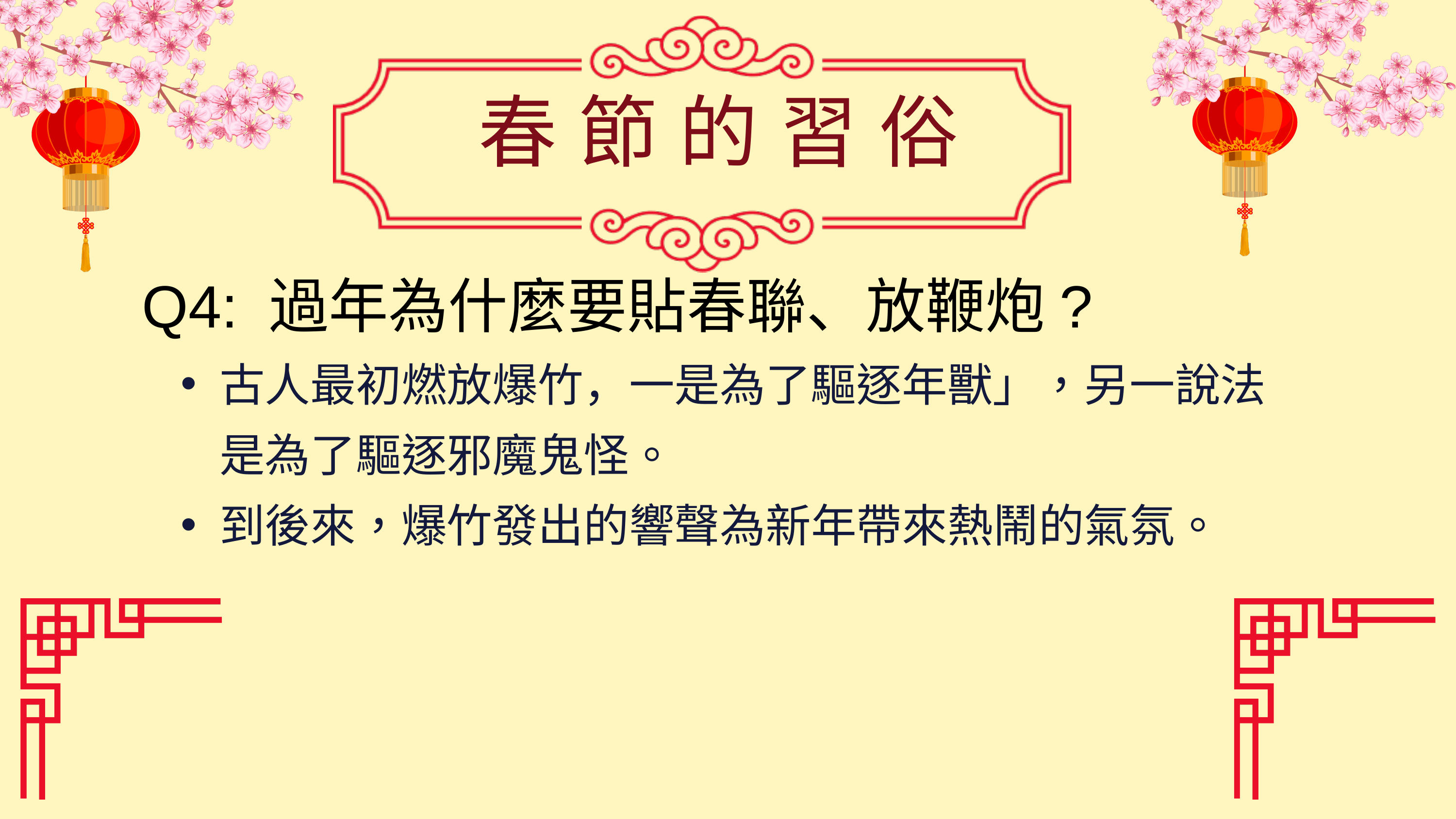

春節的習俗
Q4: 過年為什麼要貼春聯、放鞭炮?
古人最初燃放爆竹，一是為了驅逐年獸」，另一說法是為了驅逐邪魔鬼怪。
到後來，爆竹發出的響聲為新年帶來熱鬧的氣氛。